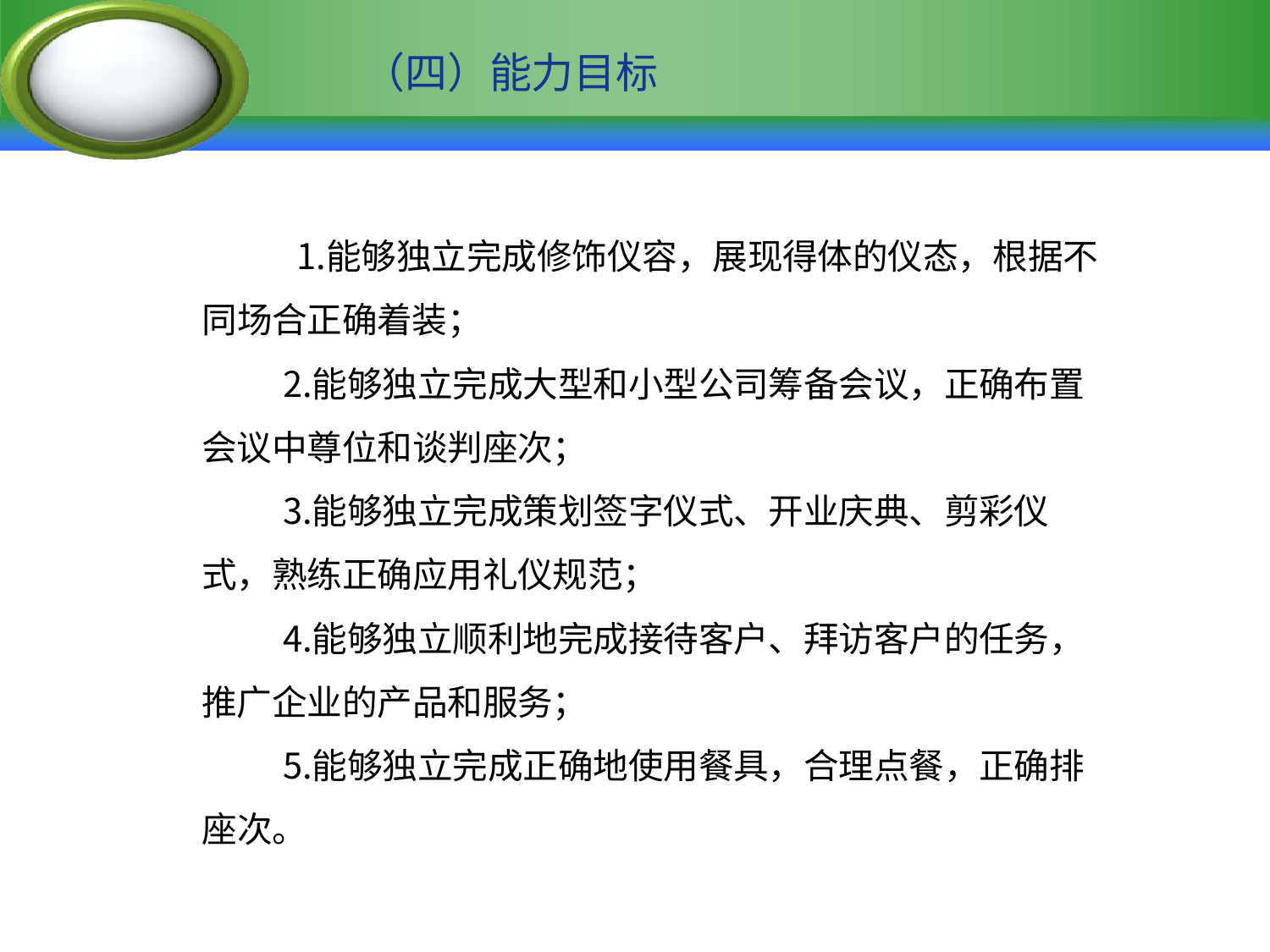

# （四）能力目标
能够独立完成修饰仪容，展现得体的仪态，根据不同场合正确着装；
能够独立完成大型和小型公司筹备会议，正确布置会议中尊位和谈判座次；
能够独立完成策划签字仪式、开业庆典、剪彩仪式，熟练正确应用礼仪规范；
能够独立顺利地完成接待客户、拜访客户的任务，推广企业的产品和服务；
能够独立完成正确地使用餐具，合理点餐，正确排座次。